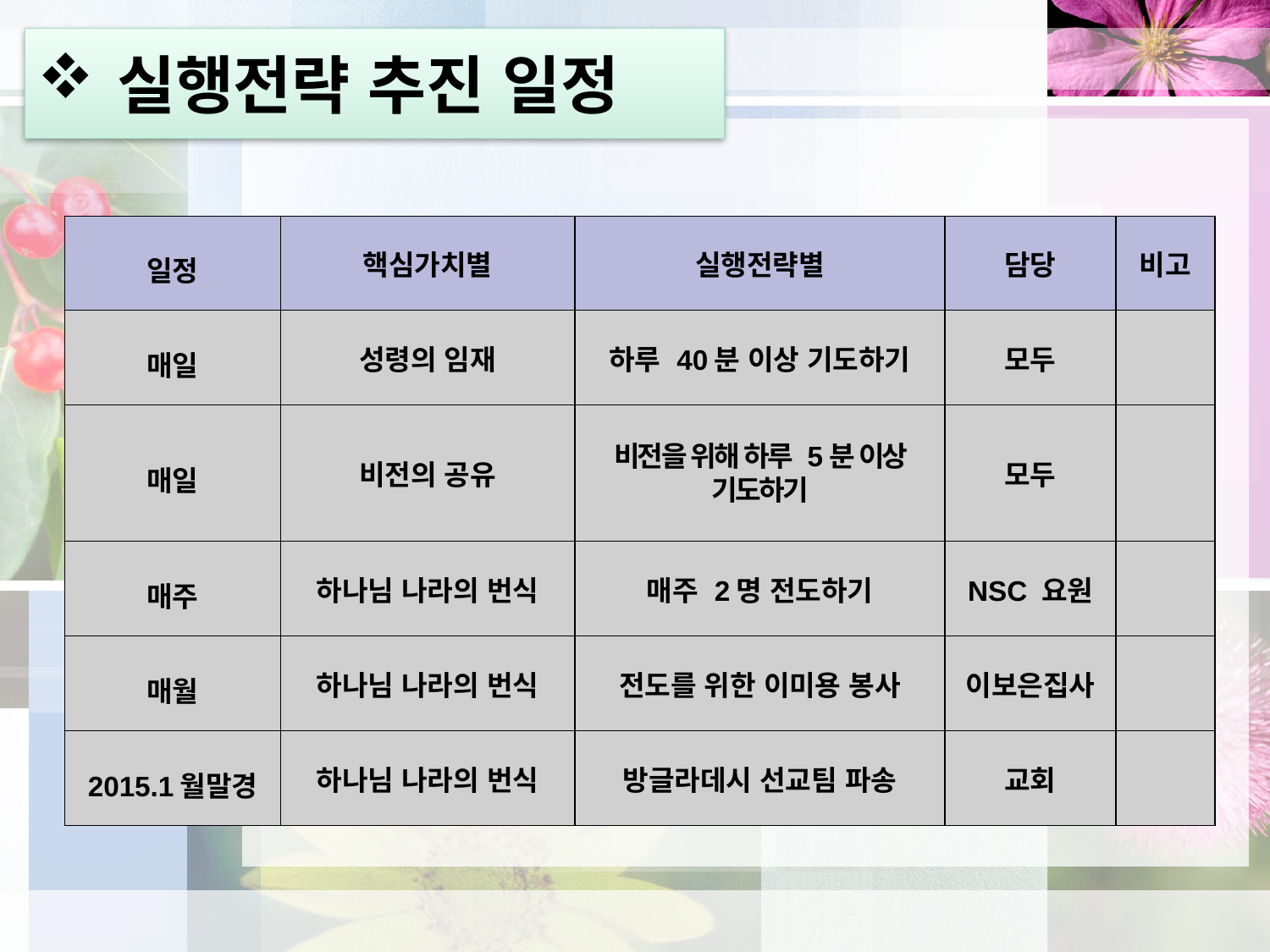

실행전략 추진 일정
| 일정 | 핵심가치별 | 실행전략별 | 담당 | 비고 |
| --- | --- | --- | --- | --- |
| 매일 | 성령의 임재 | 하루 40분 이상 기도하기 | 모두 |  |
| 매일 | 비전의 공유 | 비전을 위해 하루 5분 이상 기도하기 | 모두 |  |
| 매주 | 하나님 나라의 번식 | 매주 2명 전도하기 | NSC 요원 |  |
| 매월 | 하나님 나라의 번식 | 전도를 위한 이미용 봉사 | 이보은집사 |  |
| 2015.1월말경 | 하나님 나라의 번식 | 방글라데시 선교팀 파송 | 교회 |  |